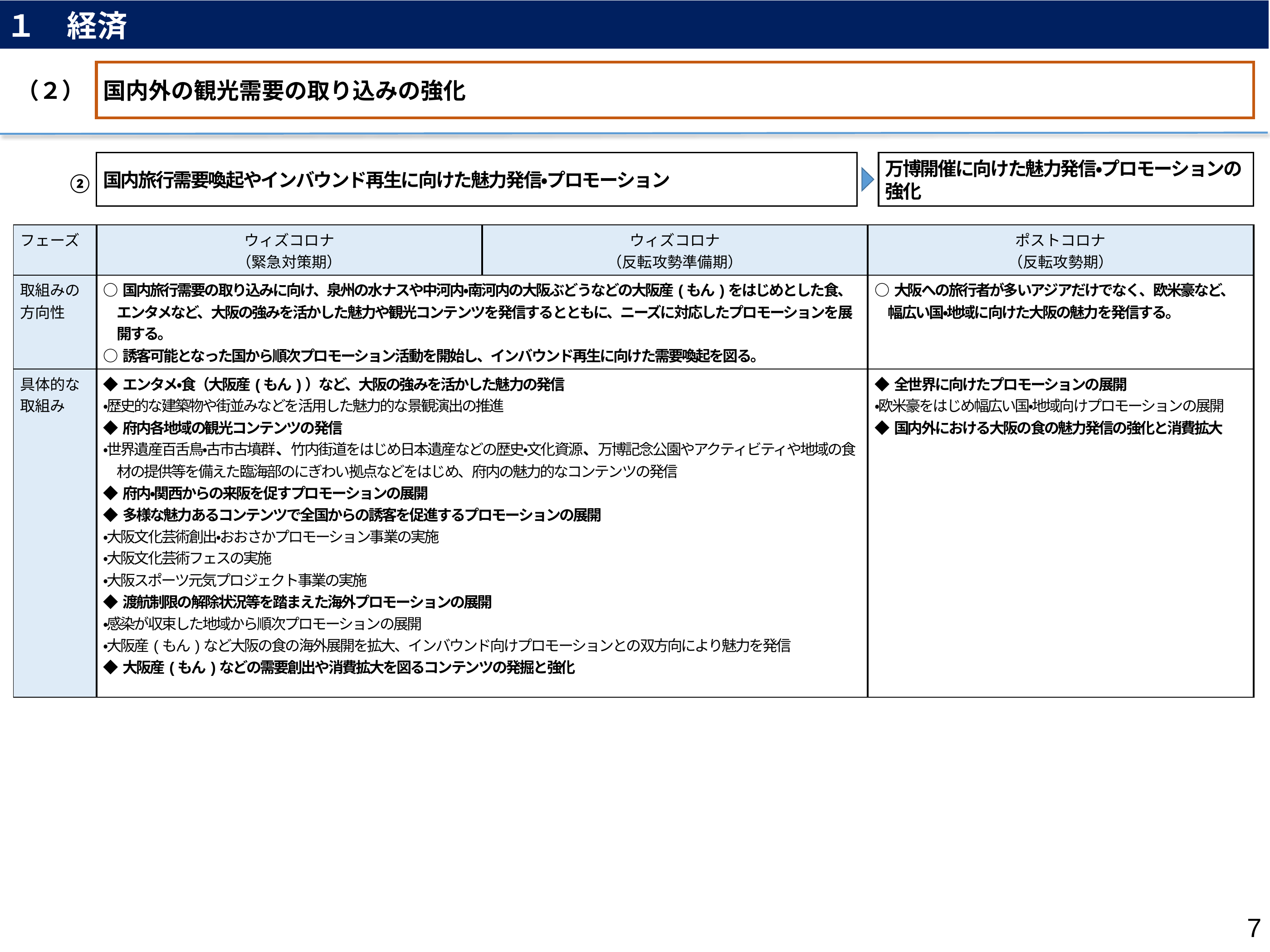

１　経済
（２）
国内外の観光需要の取り込みの強化
国内旅行需要喚起やインバウンド再生に向けた魅力発信・プロモーション
万博開催に向けた魅力発信・プロモーションの強化
②

| フェーズ | ウィズコロナ （緊急対策期） | ウィズコロナ （反転攻勢準備期） | ポストコロナ （反転攻勢期） |
| --- | --- | --- | --- |
| 取組みの 方向性 | ○国内旅行需要の取り込みに向け、泉州の水ナスや中河内・南河内の大阪ぶどうなどの大阪産(もん)をはじめとした食、エンタメなど、大阪の強みを活かした魅力や観光コンテンツを発信するとともに、ニーズに対応したプロモーションを展開する。 ○誘客可能となった国から順次プロモーション活動を開始し、インバウンド再生に向けた需要喚起を図る。 |  | ○大阪への旅行者が多いアジアだけでなく、欧米豪など、幅広い国・地域に向けた大阪の魅力を発信する。 |
| 具体的な 取組み | ◆エンタメ・食（大阪産(もん)）など、大阪の強みを活かした魅力の発信 ・歴史的な建築物や街並みなどを活用した魅力的な景観演出の推進 ◆府内各地域の観光コンテンツの発信 ・世界遺産百舌鳥・古市古墳群、竹内街道をはじめ日本遺産などの歴史・文化資源、万博記念公園やアクティビティや地域の食材の提供等を備えた臨海部のにぎわい拠点などをはじめ、府内の魅力的なコンテンツの発信 ◆府内・関西からの来阪を促すプロモーションの展開 ◆多様な魅力あるコンテンツで全国からの誘客を促進するプロモーションの展開 ・大阪文化芸術創出・おおさかプロモーション事業の実施 ・大阪文化芸術フェスの実施 ・大阪スポーツ元気プロジェクト事業の実施 ◆渡航制限の解除状況等を踏まえた海外プロモーションの展開 ・感染が収束した地域から順次プロモーションの展開 ・大阪産(もん)など大阪の食の海外展開を拡大、インバウンド向けプロモーションとの双方向により魅力を発信 ◆大阪産(もん)などの需要創出や消費拡大を図るコンテンツの発掘と強化 |  | ◆全世界に向けたプロモーションの展開 ・欧米豪をはじめ幅広い国・地域向けプロモーションの展開 ◆国内外における大阪の食の魅力発信の強化と消費拡大 |
7